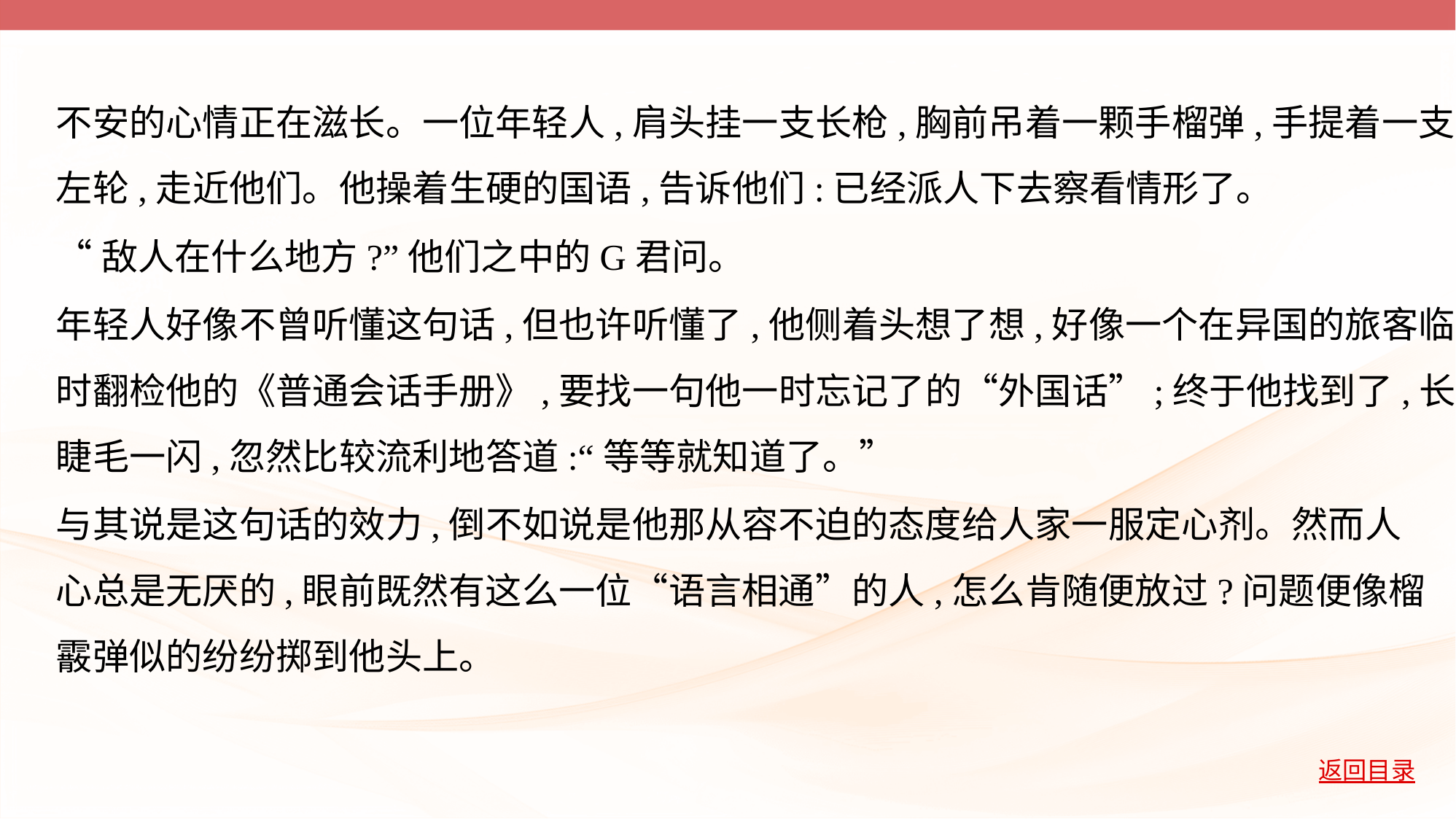

不安的心情正在滋长。一位年轻人,肩头挂一支长枪,胸前吊着一颗手榴弹,手提着一支
左轮,走近他们。他操着生硬的国语,告诉他们:已经派人下去察看情形了。
“敌人在什么地方?”他们之中的G君问。
年轻人好像不曾听懂这句话,但也许听懂了,他侧着头想了想,好像一个在异国的旅客临
时翻检他的《普通会话手册》,要找一句他一时忘记了的“外国话”;终于他找到了,长
睫毛一闪,忽然比较流利地答道:“等等就知道了。”
与其说是这句话的效力,倒不如说是他那从容不迫的态度给人家一服定心剂。然而人
心总是无厌的,眼前既然有这么一位“语言相通”的人,怎么肯随便放过?问题便像榴
霰弹似的纷纷掷到他头上。